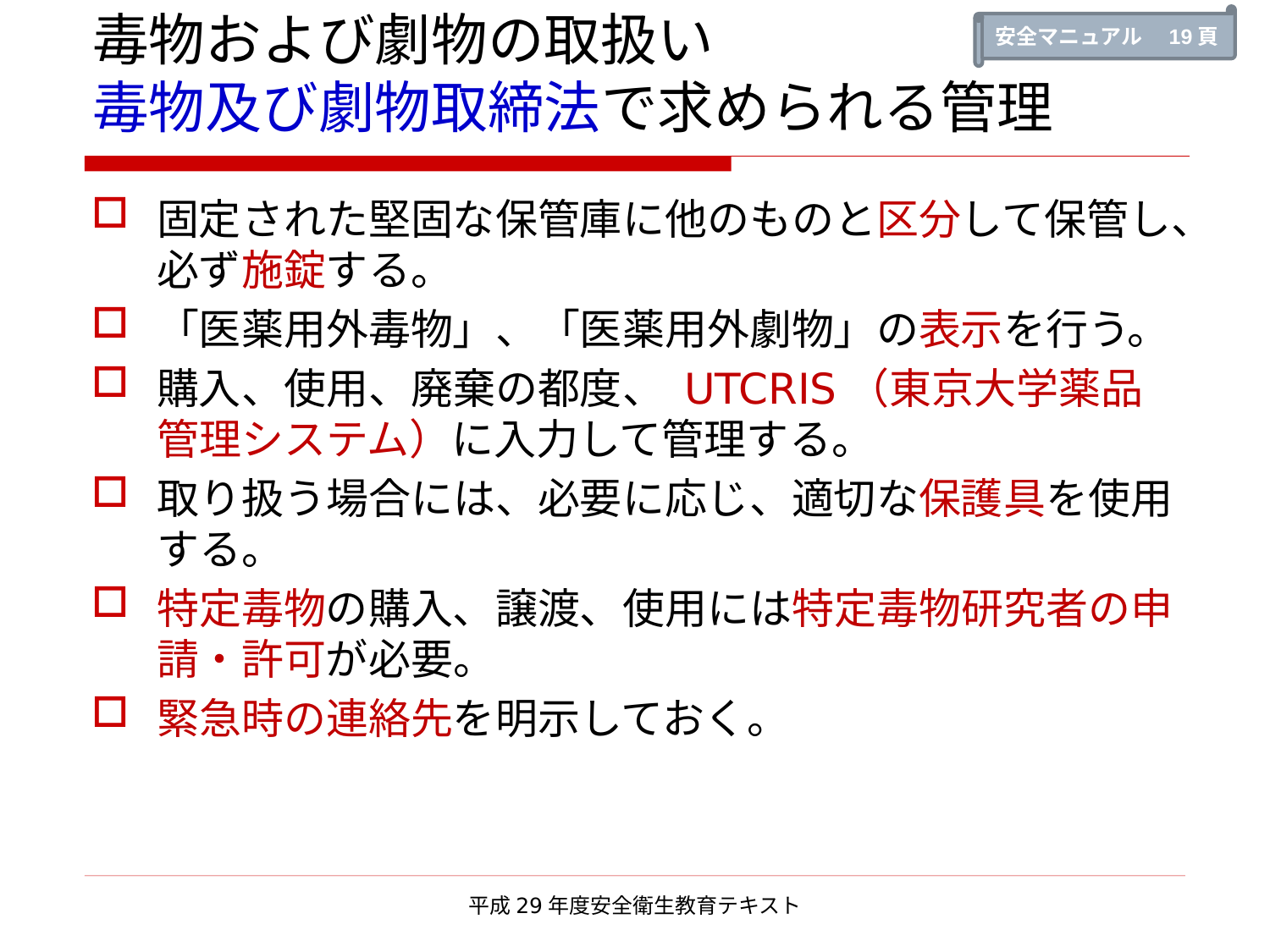

# 毒物および劇物の取扱い 毒物及び劇物取締法で求められる管理
安全マニュアル　19頁
固定された堅固な保管庫に他のものと区分して保管し、必ず施錠する。
「医薬用外毒物」、「医薬用外劇物」の表示を行う。
購入、使用、廃棄の都度、 UTCRIS（東京大学薬品管理システム）に入力して管理する。
取り扱う場合には、必要に応じ、適切な保護具を使用する。
特定毒物の購入、譲渡、使用には特定毒物研究者の申請・許可が必要。
緊急時の連絡先を明示しておく。
平成29年度安全衛生教育テキスト